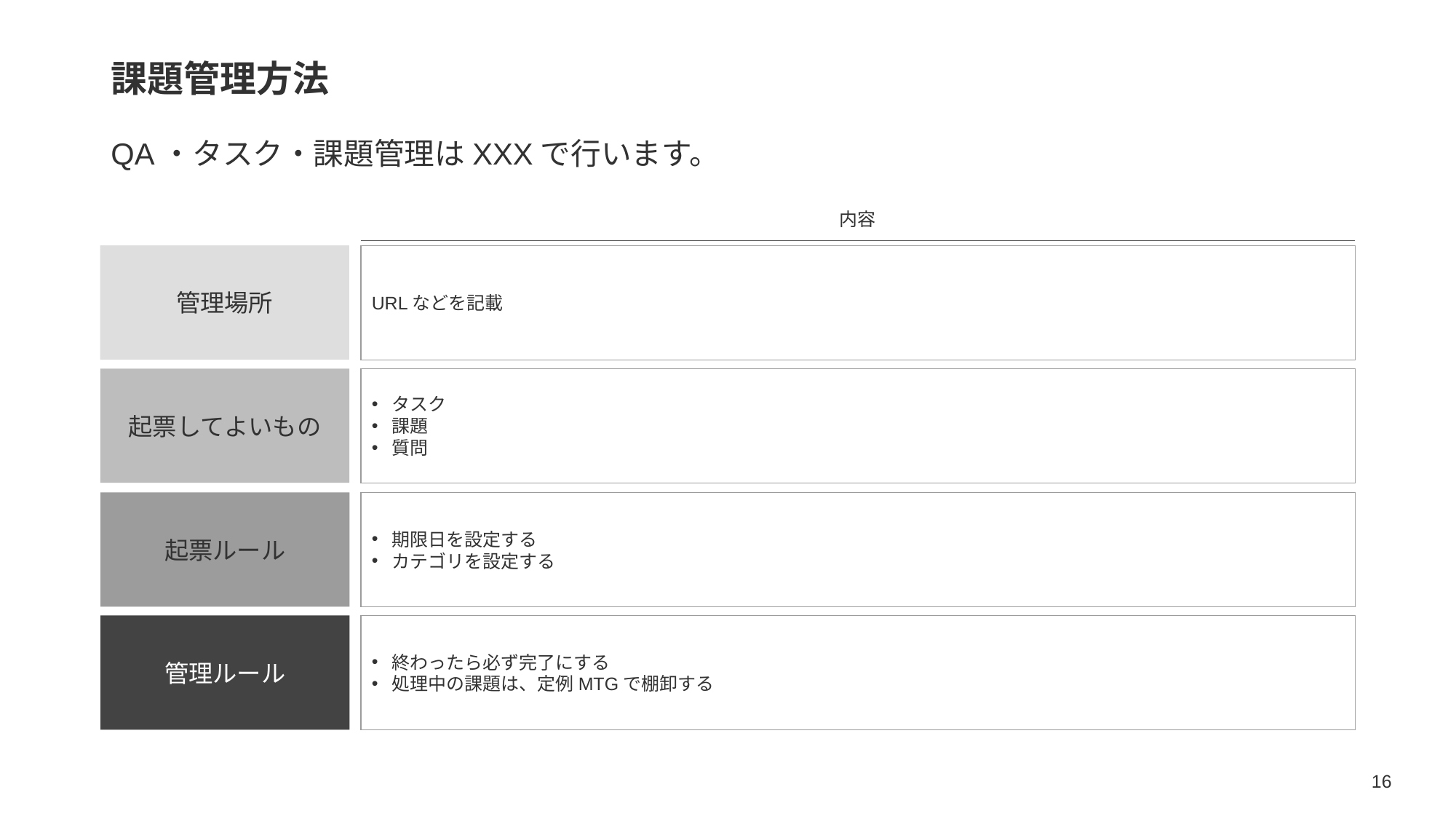

# 課題管理方法
QA・タスク・課題管理はXXXで行います。
内容
URLなどを記載
管理場所
起票してよいもの
タスク
課題
質問
起票ルール
期限日を設定する
カテゴリを設定する
管理ルール
終わったら必ず完了にする
処理中の課題は、定例MTGで棚卸する
16